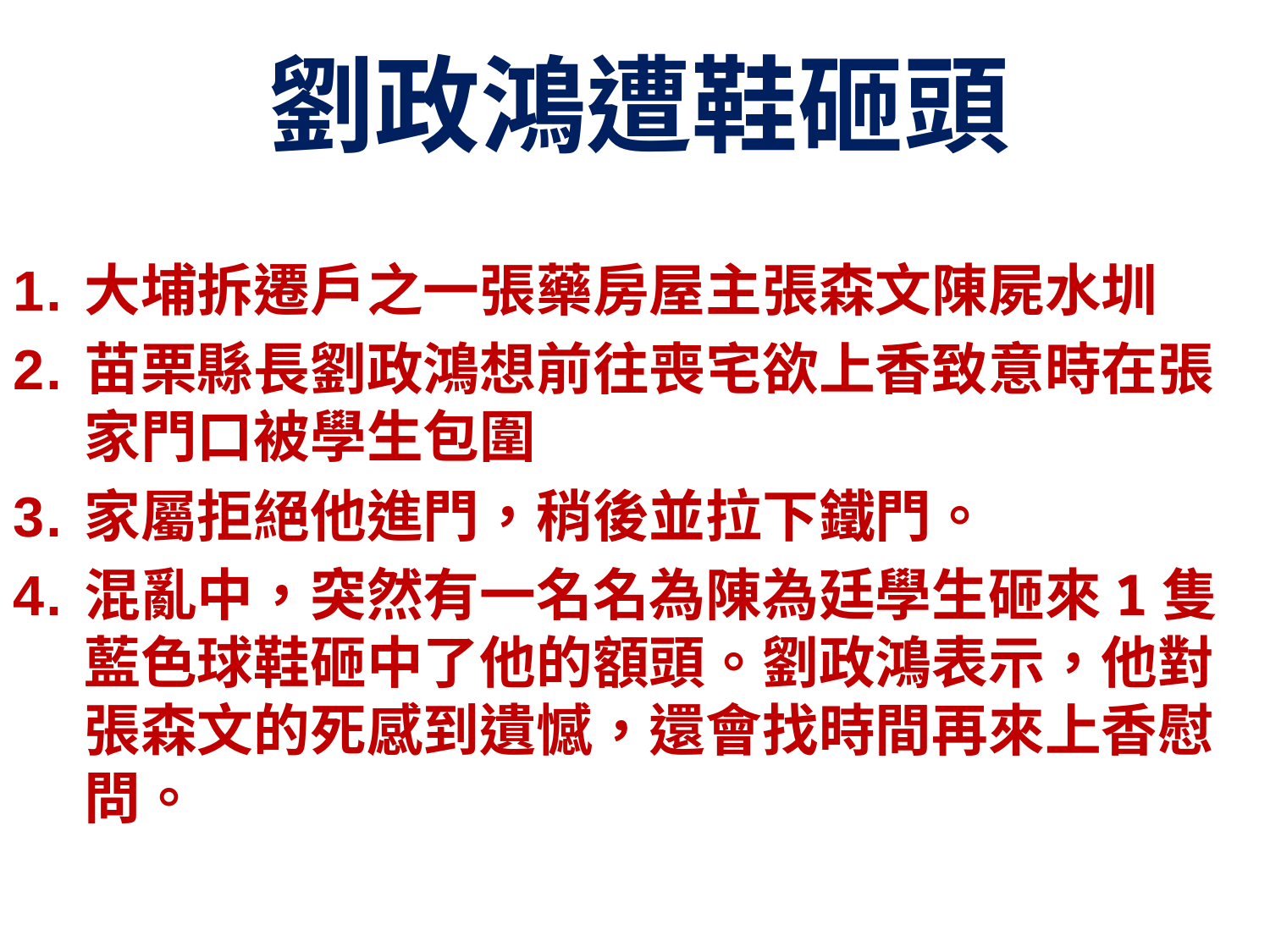

# 劉政鴻遭鞋砸頭
大埔拆遷戶之一張藥房屋主張森文陳屍水圳
苗栗縣長劉政鴻想前往喪宅欲上香致意時在張家門口被學生包圍
家屬拒絕他進門，稍後並拉下鐵門。
混亂中，突然有一名名為陳為廷學生砸來1隻藍色球鞋砸中了他的額頭。劉政鴻表示，他對張森文的死感到遺憾，還會找時間再來上香慰問。